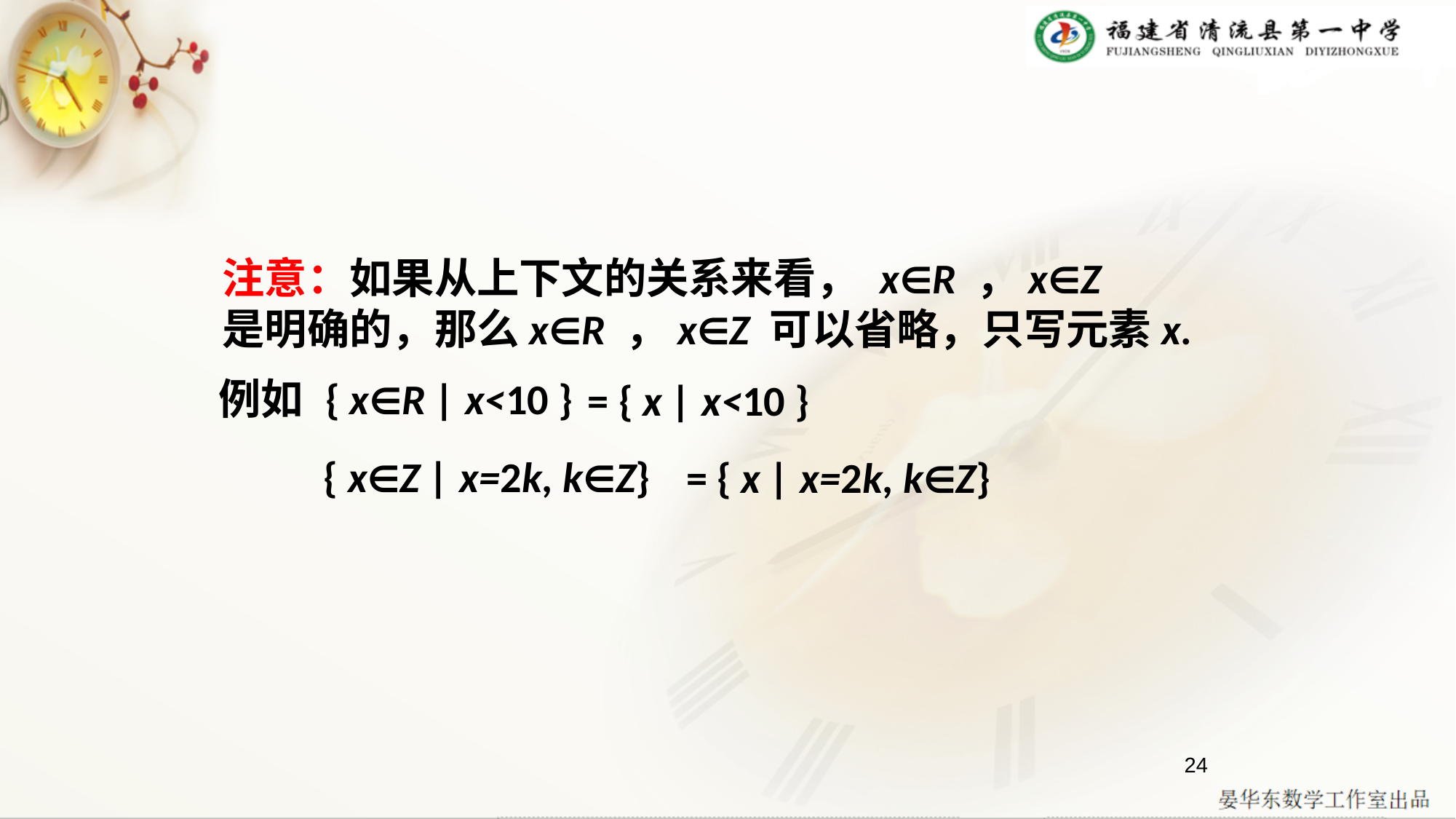

注意：如果从上下文的关系来看， x∈R ，x∈Z
是明确的，那么x∈R ，x∈Z 可以省略，只写元素x.
例如 { x∈R | x<10 }
= { x | x<10 }

 { x∈Z | x=2k, k∈Z}
 = { x | x=2k, k∈Z}
24